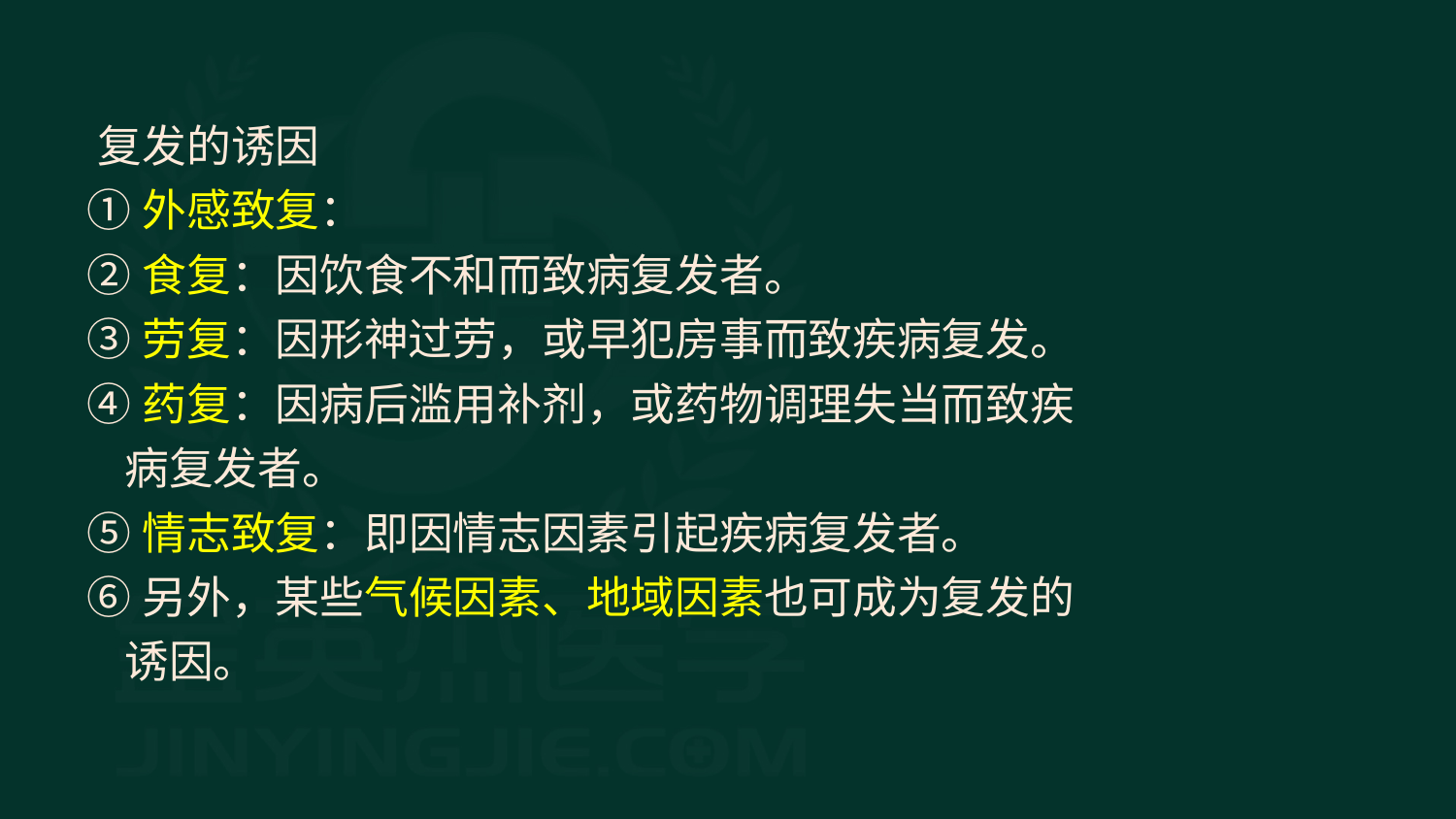

复发的诱因
 ①外感致复：
 ②食复：因饮食不和而致病复发者。
 ③劳复：因形神过劳，或早犯房事而致疾病复发。
 ④药复：因病后滥用补剂，或药物调理失当而致疾病复发者。
 ⑤情志致复：即因情志因素引起疾病复发者。
 ⑥另外，某些气候因素、地域因素也可成为复发的诱因。